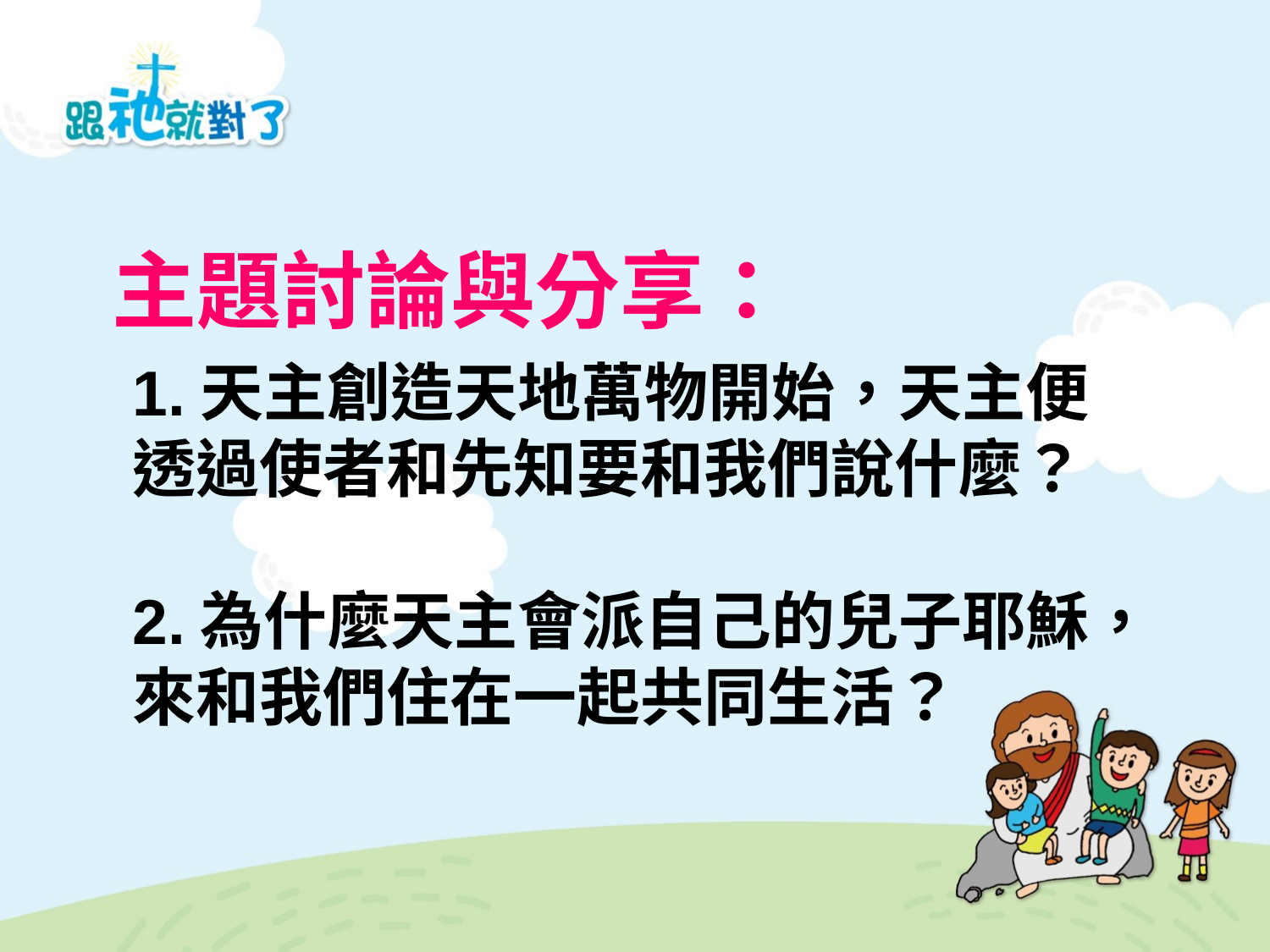

主題討論與分享：
1.天主創造天地萬物開始，天主便透過使者和先知要和我們說什麼？

2.為什麼天主會派自己的兒子耶穌，來和我們住在一起共同生活？